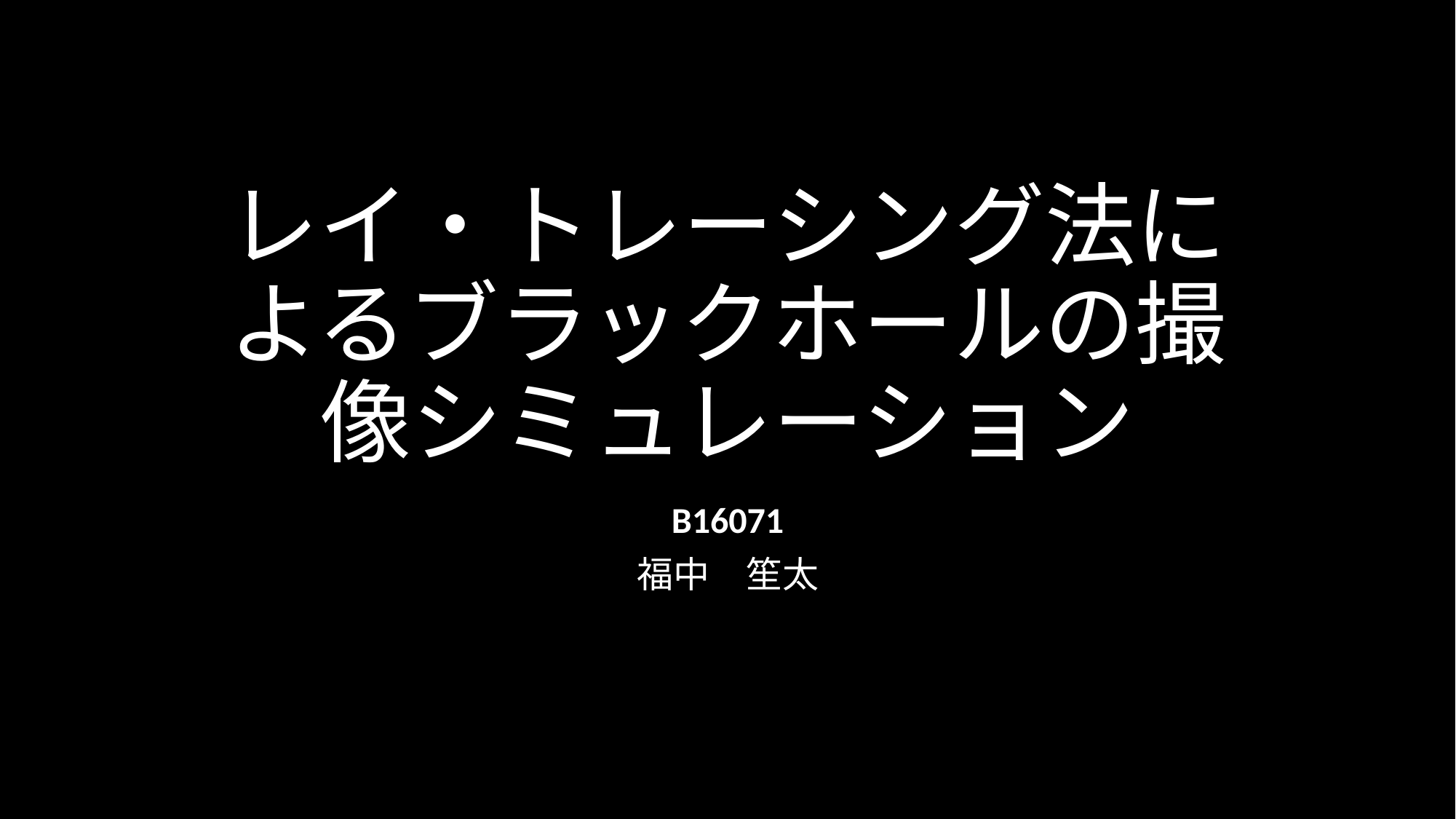

# レイ・トレーシング法によるブラックホールの撮像シミュレーション
B16071
福中　笙太